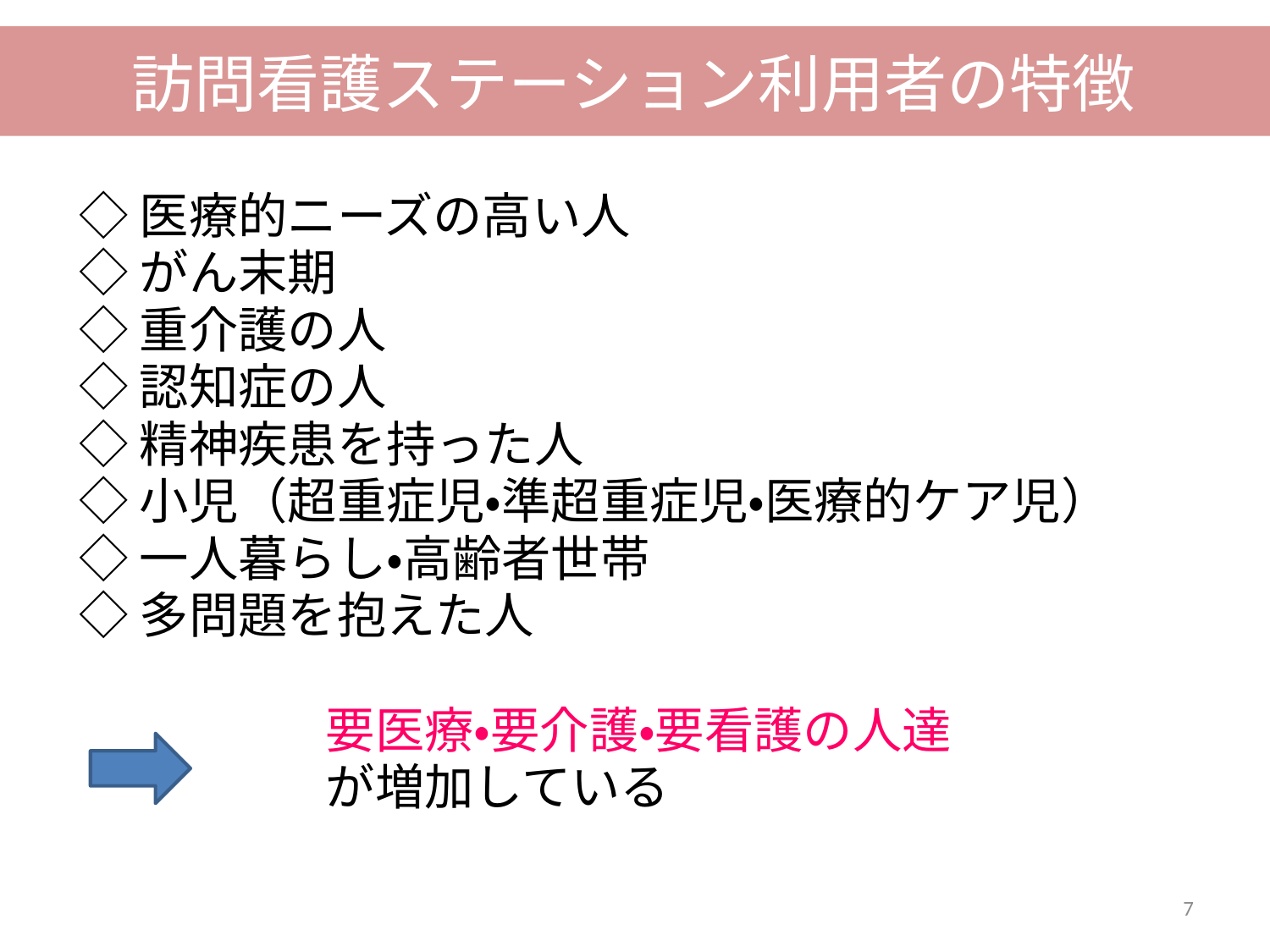

訪問看護ステーション利用者の特徴

　◇ 医療的ニーズの高い人
　◇ がん末期
　◇ 重介護の人
　◇ 認知症の人
　◇ 精神疾患を持った人
　◇ 小児（超重症児・準超重症児・医療的ケア児）
　◇ 一人暮らし・高齢者世帯
　◇ 多問題を抱えた人

　　　　　　要医療・要介護・要看護の人達
　　　　　　が増加している

7